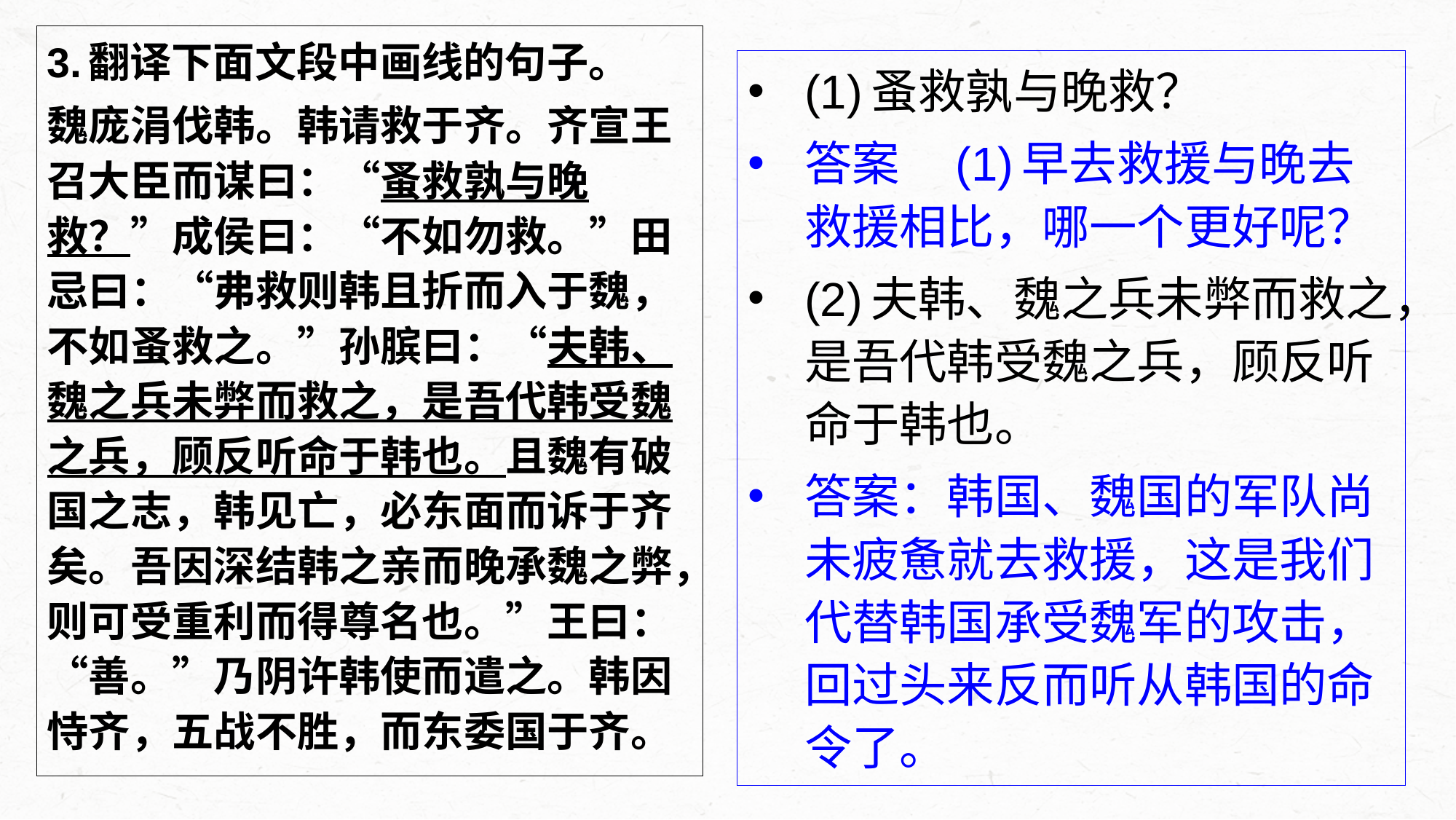

3.翻译下面文段中画线的句子。
魏庞涓伐韩。韩请救于齐。齐宣王召大臣而谋曰：“蚤救孰与晚救？”成侯曰：“不如勿救。”田忌曰：“弗救则韩且折而入于魏，不如蚤救之。”孙膑曰：“夫韩、魏之兵未弊而救之，是吾代韩受魏之兵，顾反听命于韩也。且魏有破国之志，韩见亡，必东面而诉于齐矣。吾因深结韩之亲而晚承魏之弊，则可受重利而得尊名也。”王曰：“善。”乃阴许韩使而遣之。韩因恃齐，五战不胜，而东委国于齐。

(1)蚤救孰与晚救？
答案　(1)早去救援与晚去救援相比，哪一个更好呢？
(2)夫韩、魏之兵未弊而救之，是吾代韩受魏之兵，顾反听命于韩也。
答案：韩国、魏国的军队尚未疲惫就去救援，这是我们代替韩国承受魏军的攻击，回过头来反而听从韩国的命令了。